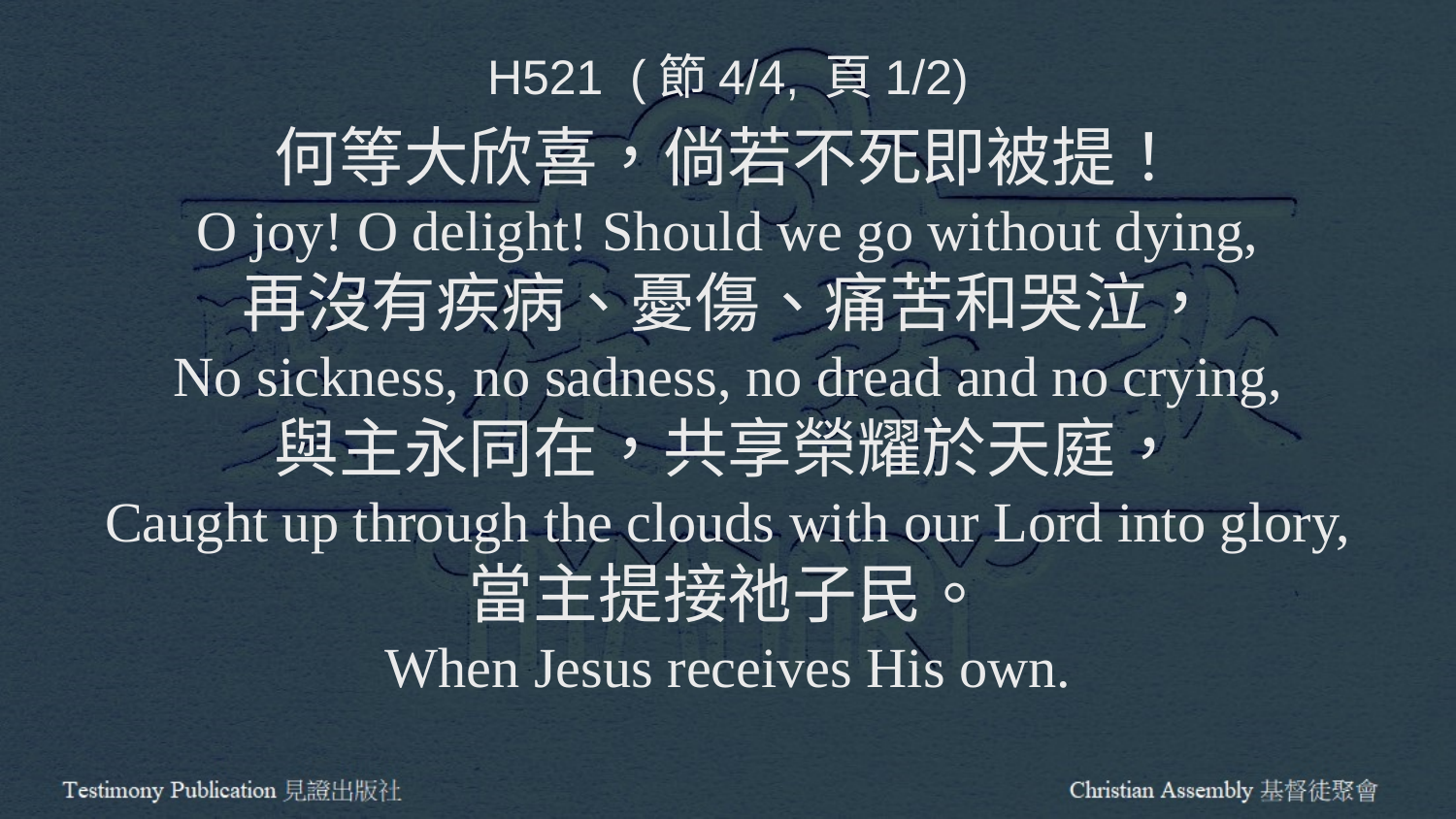

H521  (節4/4, 頁1/2)
何等大欣喜，倘若不死即被提！
O joy! O delight! Should we go without dying,
再沒有疾病、憂傷、痛苦和哭泣，
No sickness, no sadness, no dread and no crying,
與主永同在，共享榮耀於天庭，
Caught up through the clouds with our Lord into glory,
當主提接祂子民。
When Jesus receives His own.